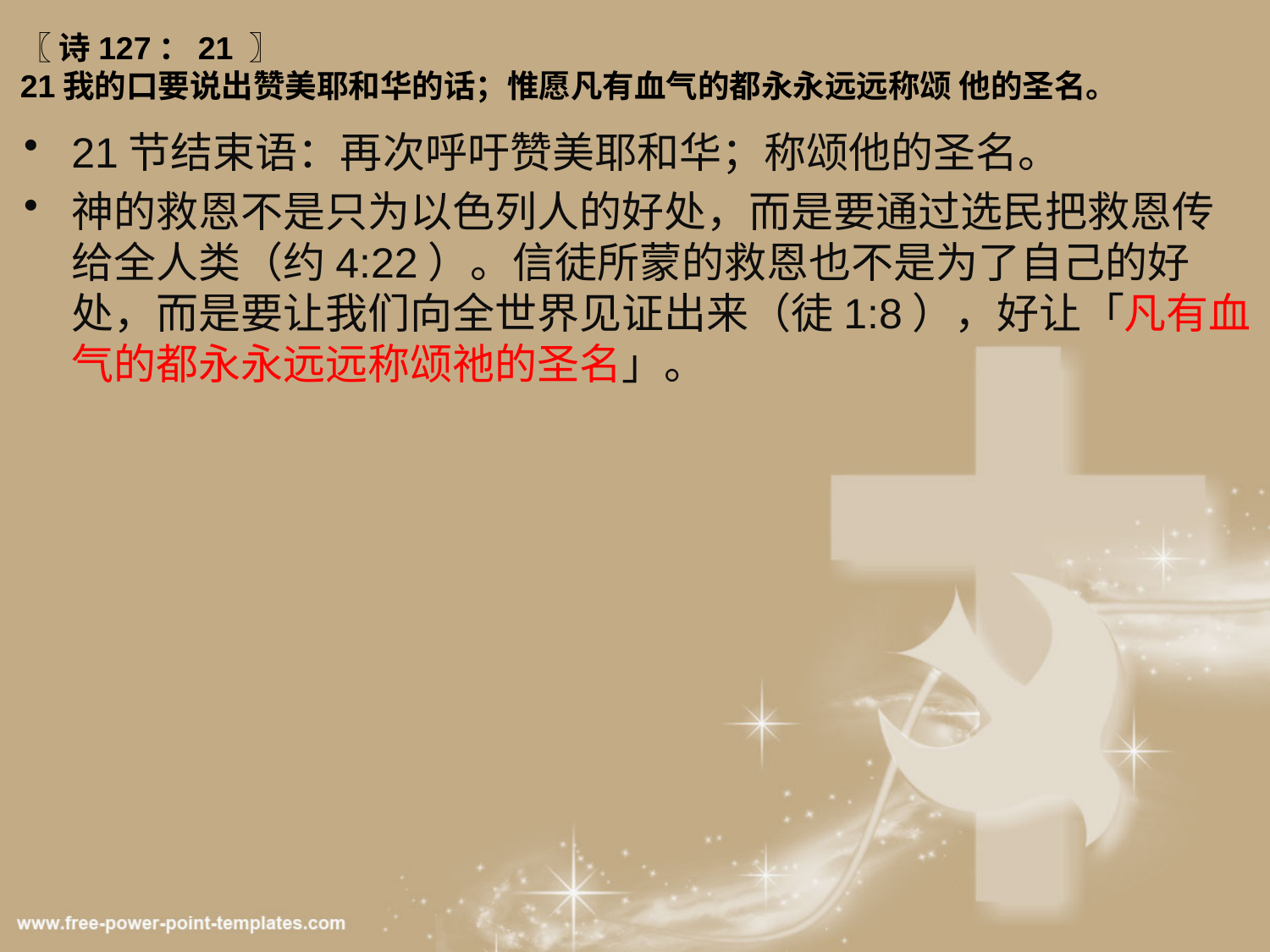

# 〖 诗127：21 〗 21我的口要说出赞美耶和华的话；惟愿凡有血气的都永永远远称颂 他的圣名。
21节结束语：再次呼吁赞美耶和华；称颂他的圣名。
神的救恩不是只为以色列人的好处，而是要通过选民把救恩传给全人类（约4:22）。信徒所蒙的救恩也不是为了自己的好处，而是要让我们向全世界见证出来（徒1:8），好让「凡有血气的都永永远远称颂祂的圣名」。